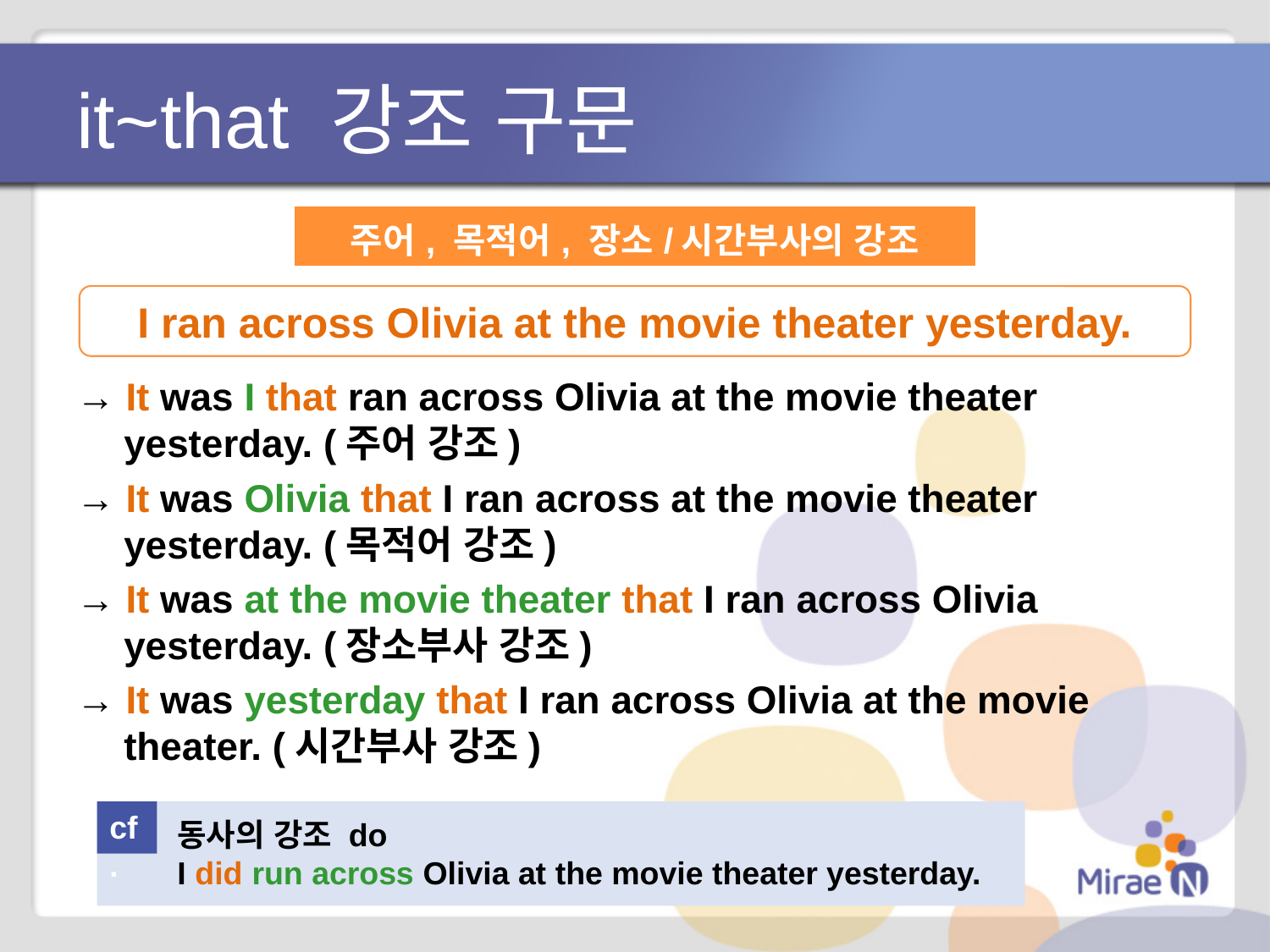

# it~that 강조 구문
| 주어, 목적어, 장소/시간부사의 강조 |
| --- |
I ran across Olivia at the movie theater yesterday.
→ It was I that ran across Olivia at the movie theater yesterday. (주어 강조)
→ It was Olivia that I ran across at the movie theater yesterday. (목적어 강조)
→ It was at the movie theater that I ran across Olivia yesterday. (장소부사 강조)
→ It was yesterday that I ran across Olivia at the movie theater. (시간부사 강조)
cf.

동사의 강조 do
I did run across Olivia at the movie theater yesterday.